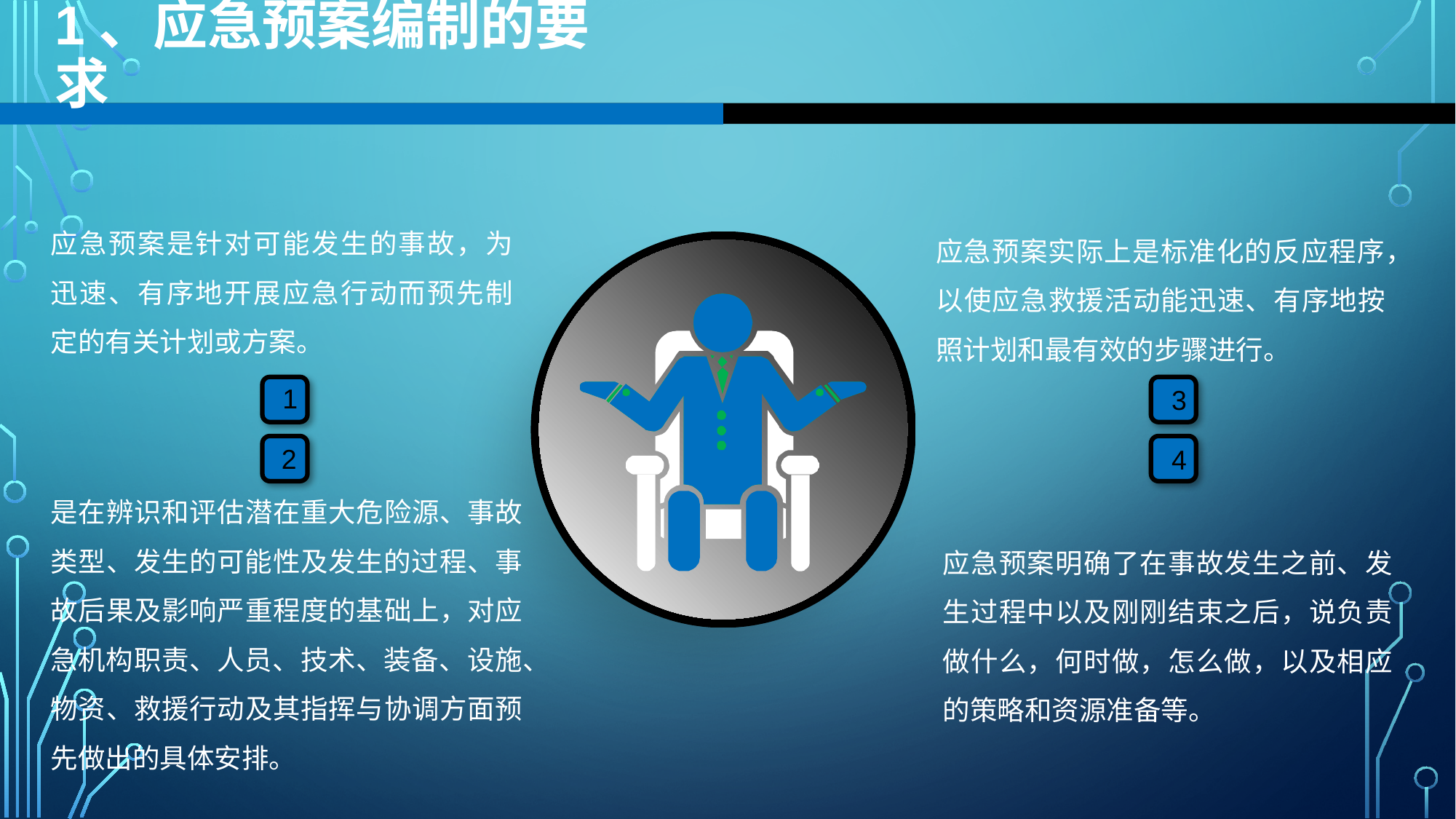

1、应急预案编制的要求

应急预案是针对可能发生的事故，为迅速、有序地开展应急行动而预先制定的有关计划或方案。
应急预案实际上是标准化的反应程序，以使应急救援活动能迅速、有序地按照计划和最有效的步骤进行。

1

3

2
4
是在辨识和评估潜在重大危险源、事故类型、发生的可能性及发生的过程、事故后果及影响严重程度的基础上，对应急机构职责、人员、技术、装备、设施、物资、救援行动及其指挥与协调方面预先做出的具体安排。
应急预案明确了在事故发生之前、发生过程中以及刚刚结束之后，说负责做什么，何时做，怎么做，以及相应的策略和资源准备等。